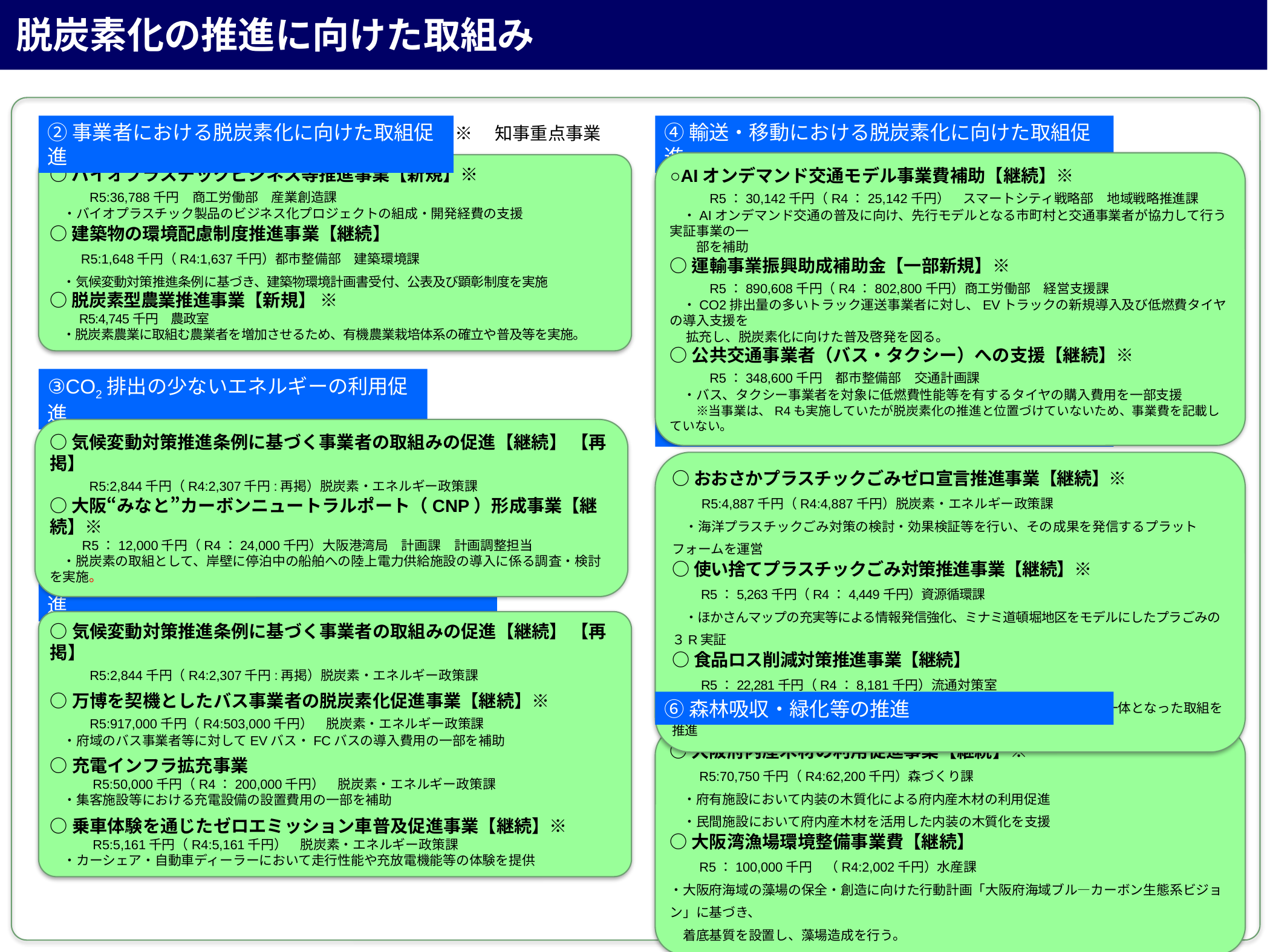

脱炭素化の推進に向けた取組み

②事業者における脱炭素化に向けた取組促進
④輸送・移動における脱炭素化に向けた取組促進
※　知事重点事業
○AIオンデマンド交通モデル事業費補助【継続】※
　　R5：30,142千円（R4：25,142千円）　スマートシティ戦略部　地域戦略推進課
　・AIオンデマンド交通の普及に向け、先行モデルとなる市町村と交通事業者が協力して行う実証事業の一
　　部を補助
○運輸事業振興助成補助金【一部新規】※
　　R5：890,608千円（R4：802,800千円）商工労働部　経営支援課
　・CO2排出量の多いトラック運送事業者に対し、EVトラックの新規導入及び低燃費タイヤの導入支援を
　 拡充し、脱炭素化に向けた普及啓発を図る。
○公共交通事業者（バス・タクシー）への支援【継続】※
　　R5：348,600千円　都市整備部　交通計画課
　・バス、タクシー事業者を対象に低燃費性能等を有するタイヤの購入費用を一部支援
　　※当事業は、R4も実施していたが脱炭素化の推進と位置づけていないため、事業費を記載していない。
○バイオプラスチックビジネス等推進事業【新規】※
　　R5:36,788千円　商工労働部　産業創造課
　・バイオプラスチック製品のビジネス化プロジェクトの組成・開発経費の支援
○建築物の環境配慮制度推進事業【継続】
　　 R5:1,648千円（R4:1,637千円）都市整備部　建築環境課
　・気候変動対策推進条例に基づき、建築物環境計画書受付、公表及び顕彰制度を実施
○脱炭素型農業推進事業【新規】 ※
　　R5:4,745千円　農政室
　・脱炭素農業に取組む農業者を増加させるため、有機農業栽培体系の確立や普及等を実施。
③CO2排出の少ないエネルギーの利用促進
⑤資源循環の促進
○気候変動対策推進条例に基づく事業者の取組みの促進【継続】 【再掲】
　　R5:2,844千円（R4:2,307千円:再掲）脱炭素・エネルギー政策課
○大阪“みなと”カーボンニュートラルポート（CNP）形成事業【継続】※
　　 R5：12,000千円（R4：24,000千円）大阪港湾局　計画課　計画調整担当
　・脱炭素の取組として、岸壁に停泊中の船舶への陸上電力供給施設の導入に係る調査・検討を実施。
○おおさかプラスチックごみゼロ宣言推進事業【継続】※
　　R5:4,887千円（R4:4,887千円）脱炭素・エネルギー政策課
　・海洋プラスチックごみ対策の検討・効果検証等を行い、その成果を発信するプラットフォームを運営
○使い捨てプラスチックごみ対策推進事業【継続】※
　　R5：5,263千円（R4：4,449千円）資源循環課
　・ほかさんマップの充実等による情報発信強化、ミナミ道頓堀地区をモデルにしたプラごみの３R実証
○食品ロス削減対策推進事業【継続】
　　R5：22,281千円（R4：8,181千円）流通対策室
　・「大阪府食品ロス削減推進計画」に基づき、事業者・消費者・行政が一体となった取組を推進
④輸送・移動における脱炭素化に向けた取組促進
○気候変動対策推進条例に基づく事業者の取組みの促進【継続】 【再掲】
　　R5:2,844千円（R4:2,307千円:再掲）脱炭素・エネルギー政策課

○万博を契機としたバス事業者の脱炭素化促進事業【継続】※
　　R5:917,000千円（R4:503,000千円）　脱炭素・エネルギー政策課
　・府域のバス事業者等に対してEVバス・FCバスの導入費用の一部を補助

○充電インフラ拡充事業
　　　R5:50,000千円（R4：200,000千円）　脱炭素・エネルギー政策課
　・集客施設等における充電設備の設置費用の一部を補助

○乗車体験を通じたゼロエミッション車普及促進事業【継続】※
　　　R5:5,161千円（R4:5,161千円）　脱炭素・エネルギー政策課
　・カーシェア・自動車ディーラーにおいて走行性能や充放電機能等の体験を提供
⑥森林吸収・緑化等の推進
○大阪府内産木材の利用促進事業【継続】※
　　R5:70,750千円（R4:62,200千円）森づくり課
　・府有施設において内装の木質化による府内産木材の利用促進
　・民間施設において府内産木材を活用した内装の木質化を支援
○大阪湾漁場環境整備事業費【継続】
　　R5：100,000千円　（R4:2,002千円）水産課
・大阪府海域の藻場の保全・創造に向けた行動計画「大阪府海域ブル―カーボン生態系ビジョン」に基づき、
　着底基質を設置し、藻場造成を行う。